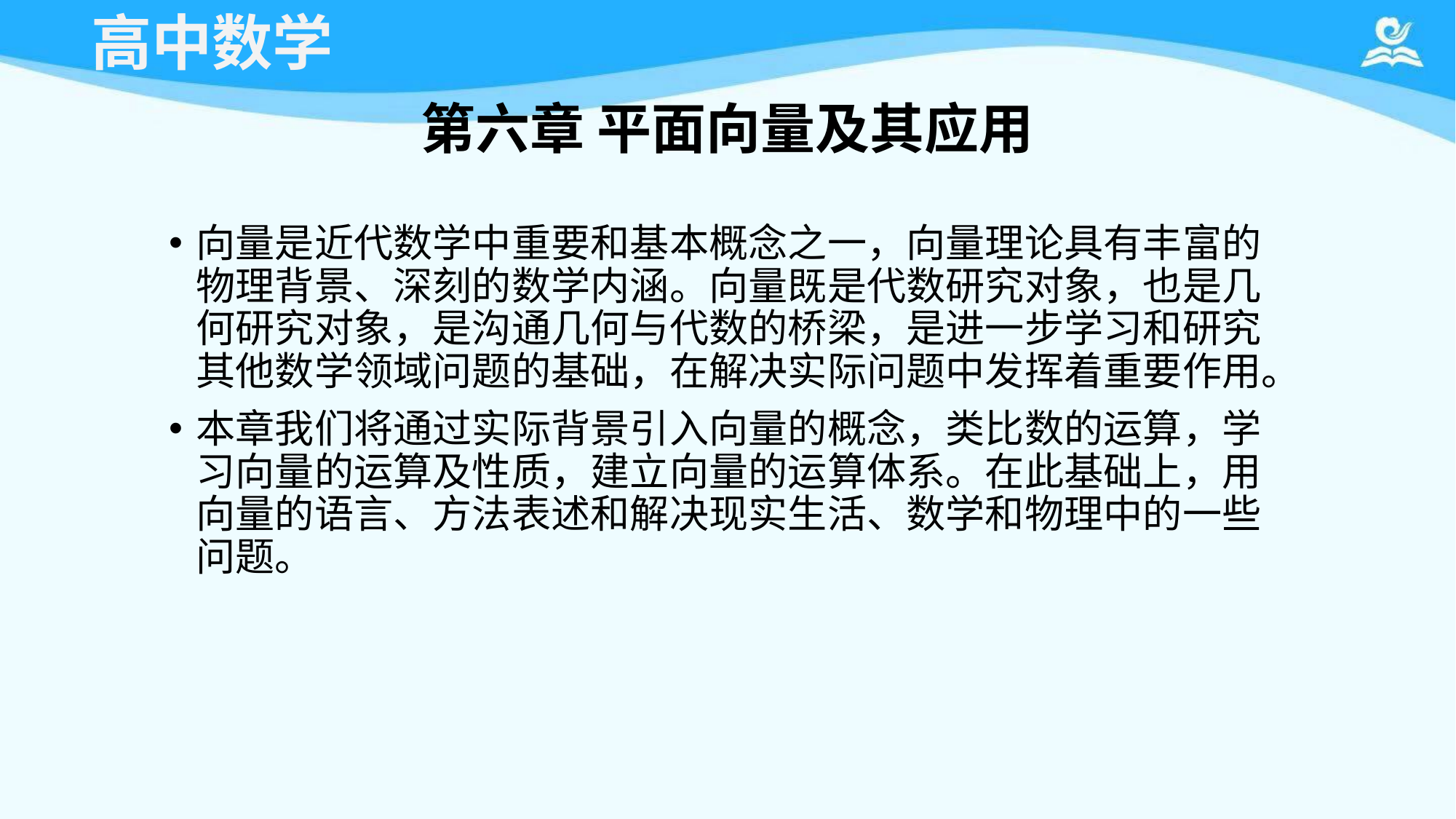

# 第六章 平面向量及其应用
向量是近代数学中重要和基本概念之一，向量理论具有丰富的物理背景、深刻的数学内涵。向量既是代数研究对象，也是几何研究对象，是沟通几何与代数的桥梁，是进一步学习和研究其他数学领域问题的基础，在解决实际问题中发挥着重要作用。
本章我们将通过实际背景引入向量的概念，类比数的运算，学习向量的运算及性质，建立向量的运算体系。在此基础上，用向量的语言、方法表述和解决现实生活、数学和物理中的一些问题。